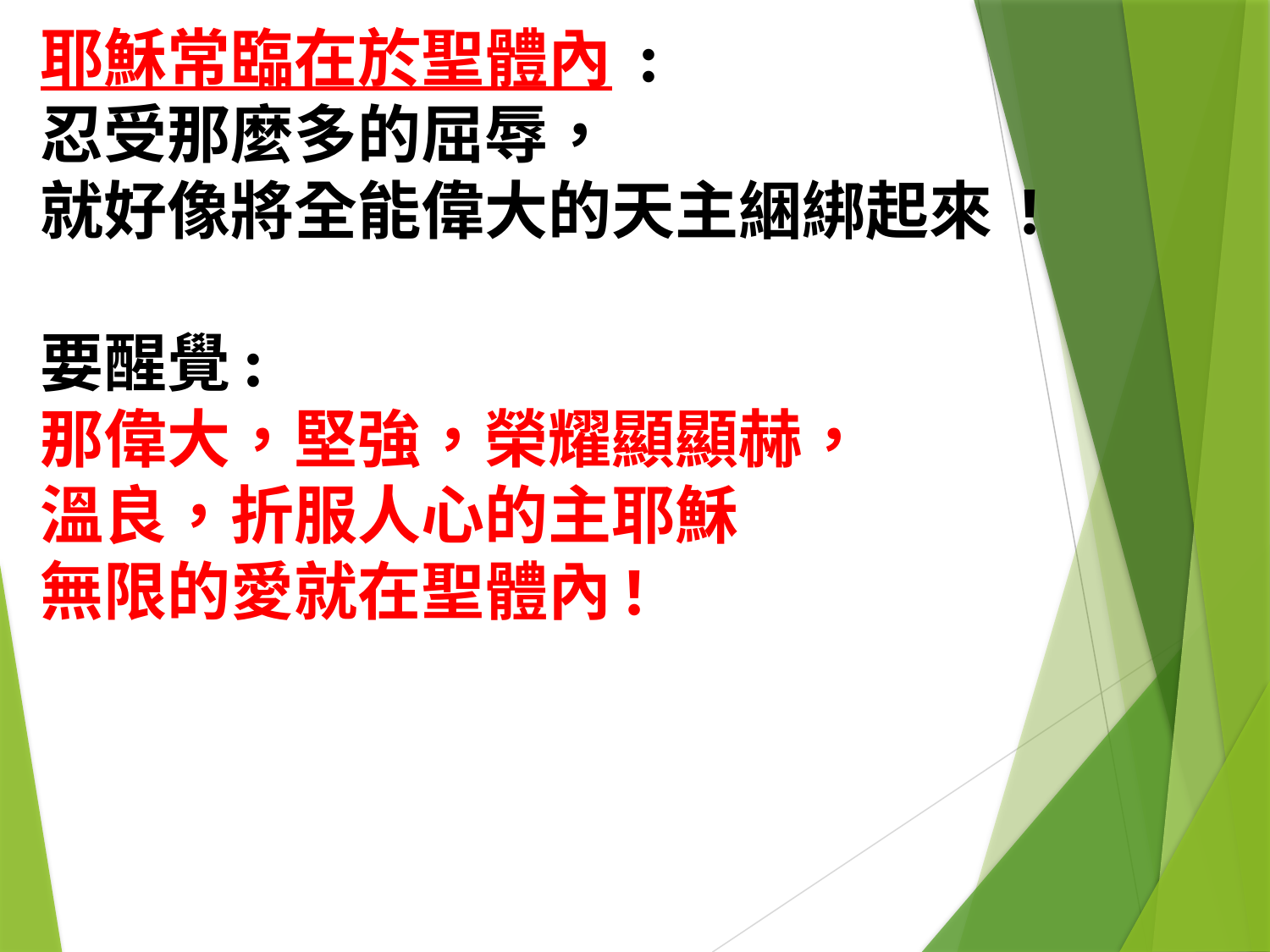

耶穌常臨在於聖體內 :
忍受那麼多的屈辱，
就好像將全能偉大的天主綑綁起來 !

要醒覺:
那偉大，堅強，榮耀顯顯赫，
溫良，折服人心的主耶穌
無限的愛就在聖體內!